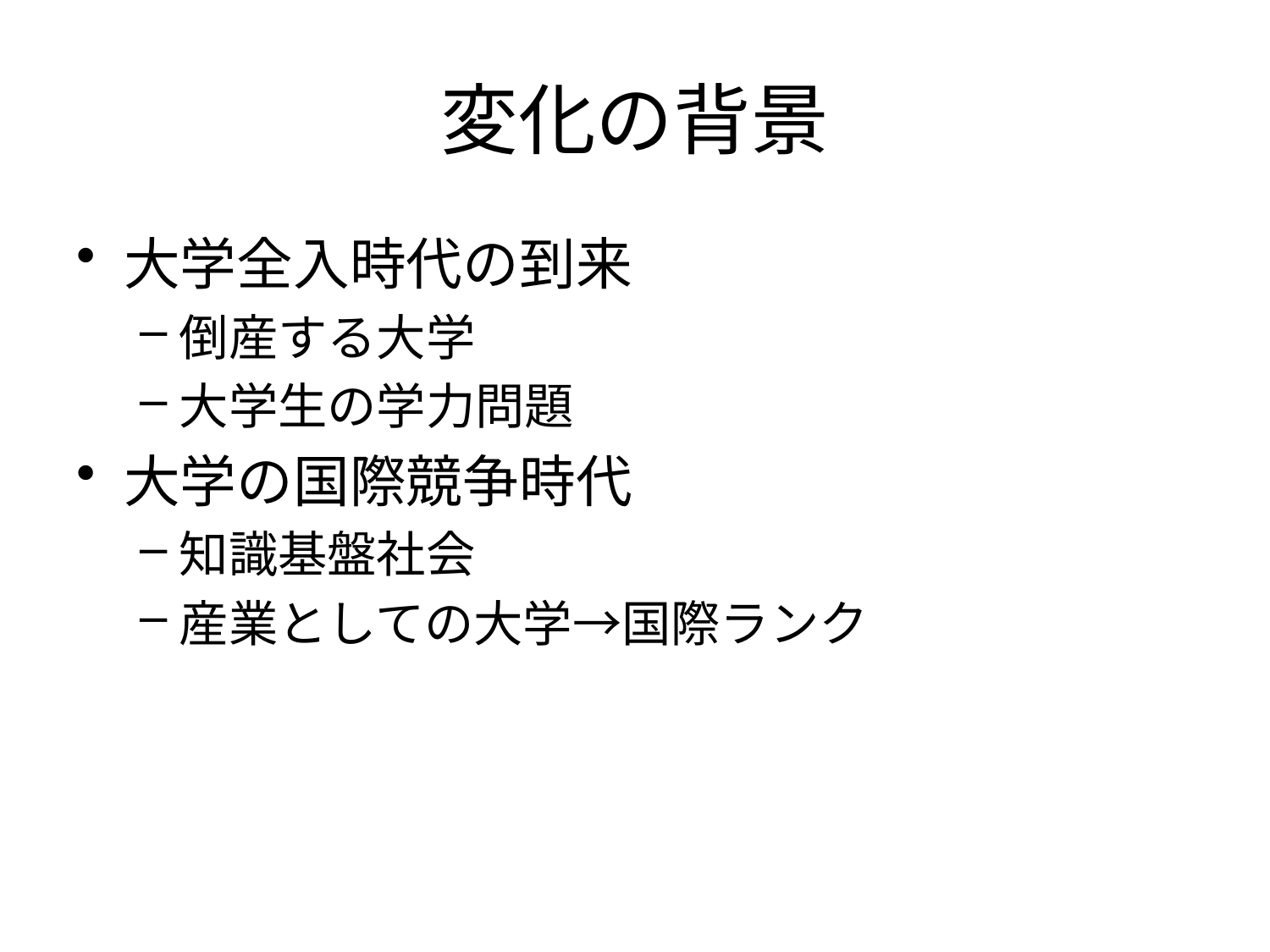

# 変化の背景
大学全入時代の到来
倒産する大学
大学生の学力問題
大学の国際競争時代
知識基盤社会
産業としての大学→国際ランク